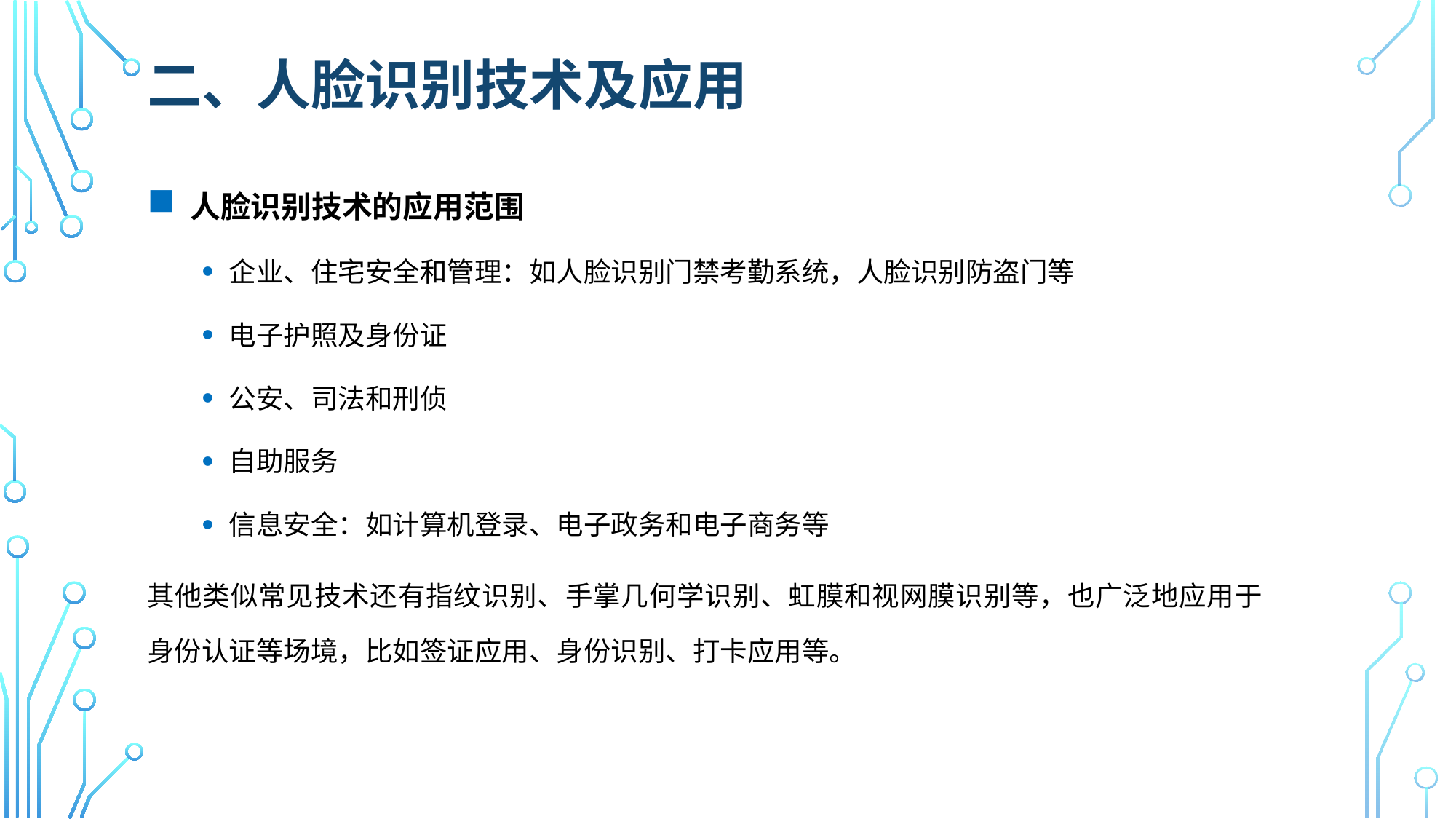

# 二、人脸识别技术及应用
 人脸识别技术的应用范围
企业、住宅安全和管理：如人脸识别门禁考勤系统，人脸识别防盗门等
电子护照及身份证
公安、司法和刑侦
自助服务
信息安全：如计算机登录、电子政务和电子商务等
其他类似常见技术还有指纹识别、手掌几何学识别、虹膜和视网膜识别等，也广泛地应用于身份认证等场境，比如签证应用、身份识别、打卡应用等。